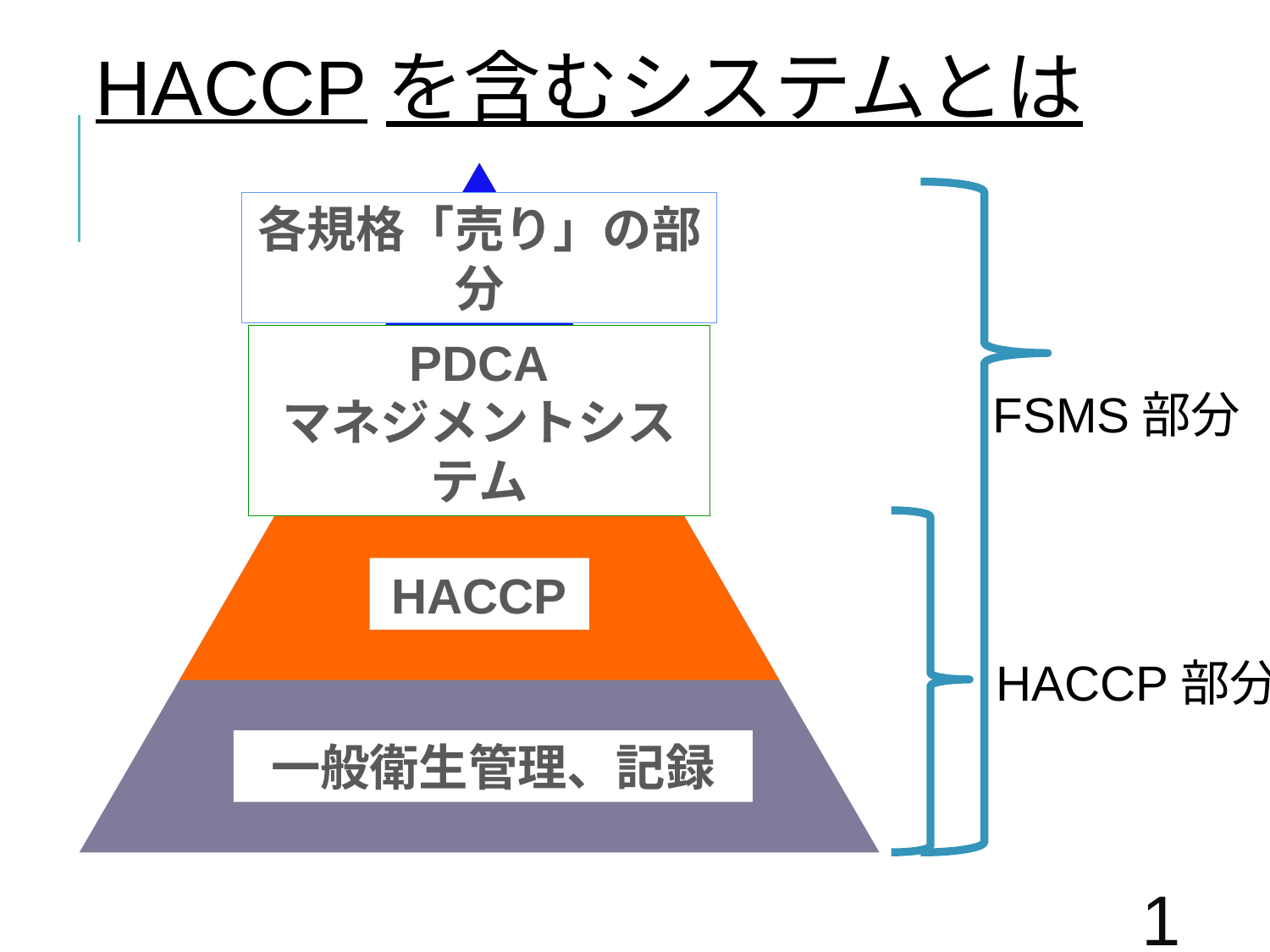

HACCPを含むシステムとは

各規格「売り」の部分
PDCA
マネジメントシステム
HACCP
一般衛生管理、記録

FSMS部分

HACCP部分
128